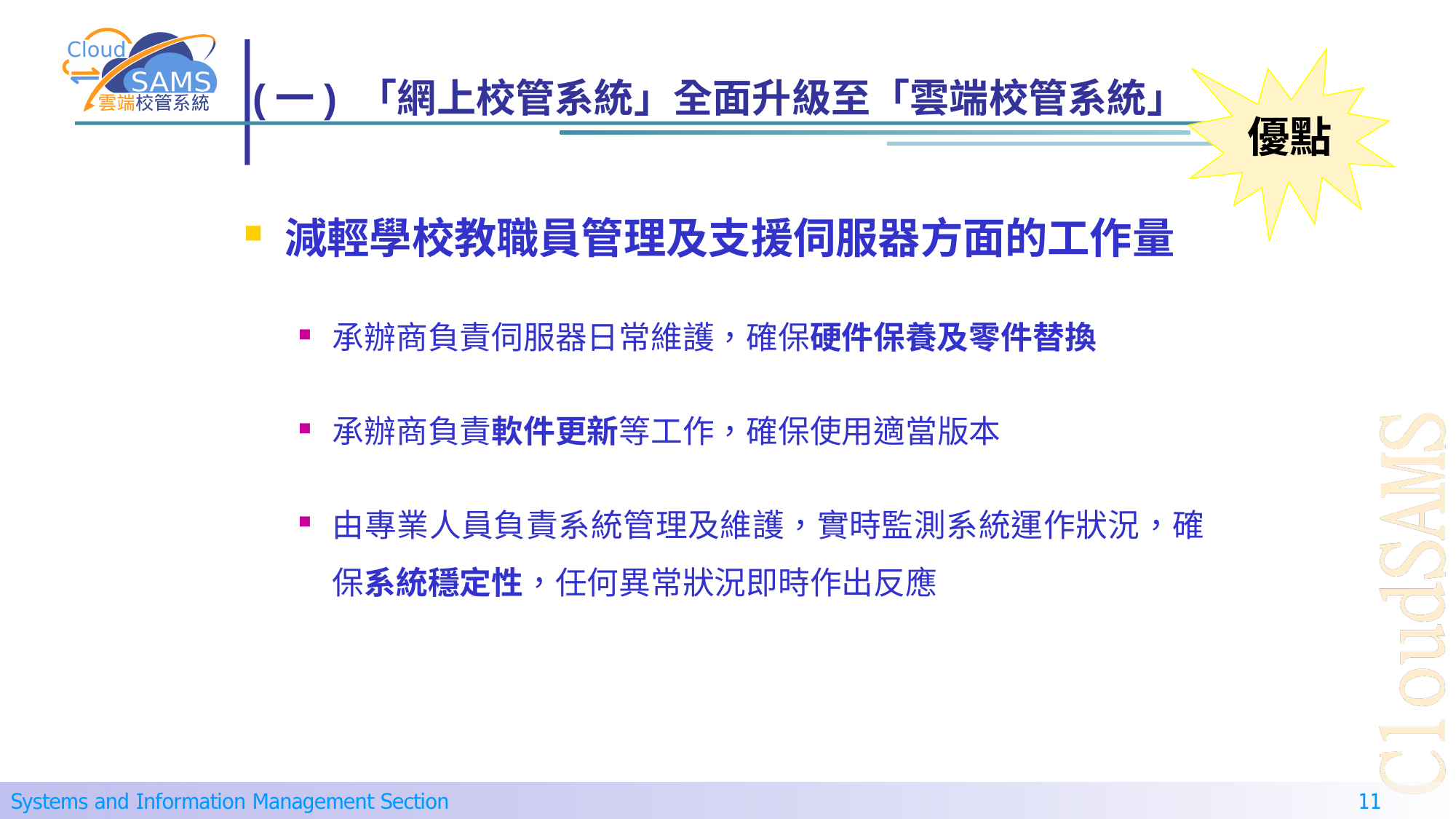

# (一) 「網上校管系統」全面升級至「雲端校管系統」
優點
減輕學校教職員管理及支援伺服器方面的工作量
承辦商負責伺服器日常維護，確保硬件保養及零件替換
承辦商負責軟件更新等工作，確保使用適當版本
由專業人員負責系統管理及維護，實時監測系統運作狀況，確保系統穩定性，任何異常狀況即時作出反應